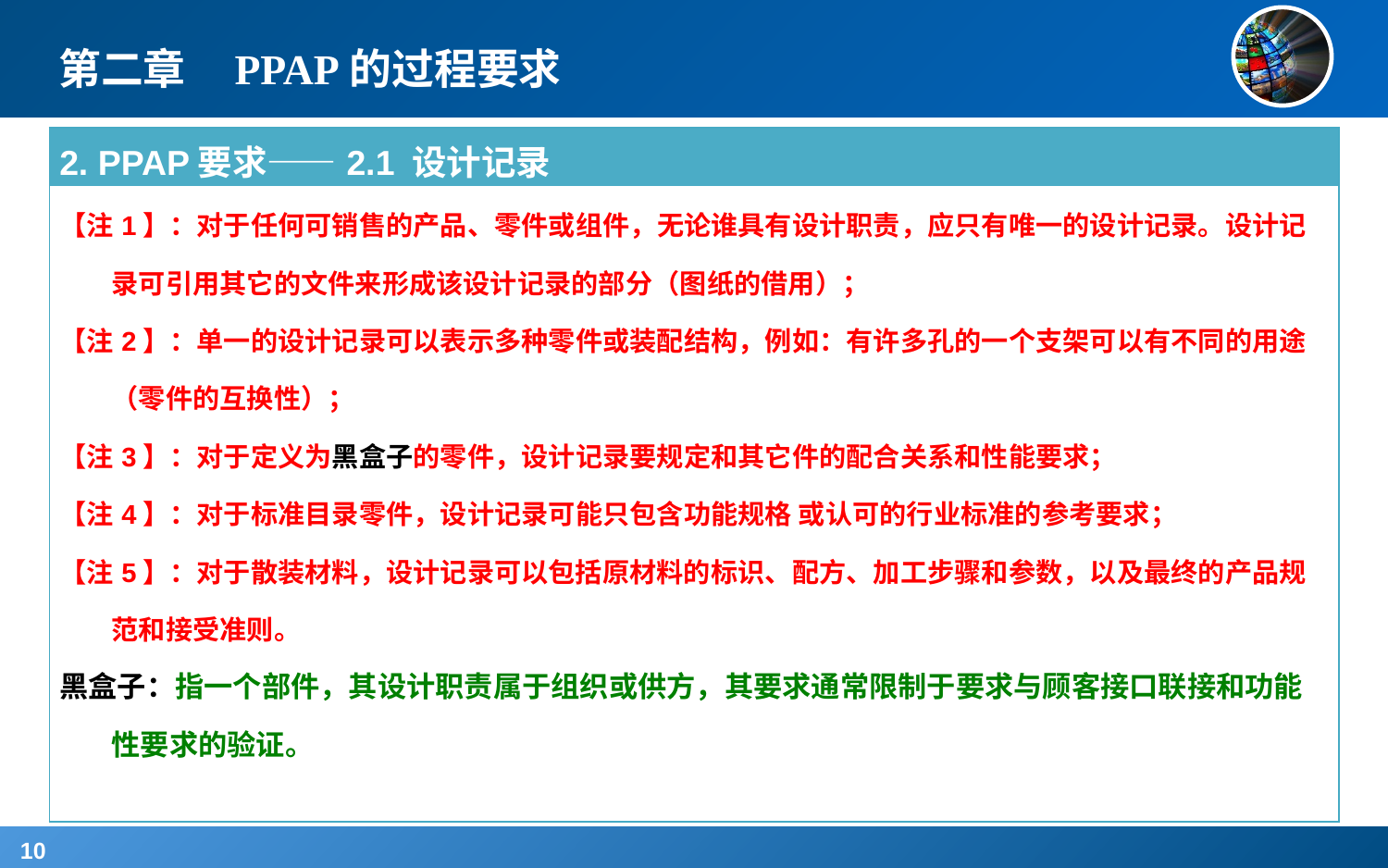

# 第二章    PPAP的过程要求
| 2. PPAP要求——2.1 设计记录 |
| --- |
| 【注1】：对于任何可销售的产品、零件或组件，无论谁具有设计职责，应只有唯一的设计记录。设计记录可引用其它的文件来形成该设计记录的部分（图纸的借用）； 【注2】：单一的设计记录可以表示多种零件或装配结构，例如：有许多孔的一个支架可以有不同的用途（零件的互换性）； 【注3】：对于定义为黑盒子的零件，设计记录要规定和其它件的配合关系和性能要求； 【注4】：对于标准目录零件，设计记录可能只包含功能规格 或认可的行业标准的参考要求； 【注5】：对于散装材料，设计记录可以包括原材料的标识、配方、加工步骤和参数，以及最终的产品规范和接受准则。 黑盒子：指一个部件，其设计职责属于组织或供方，其要求通常限制于要求与顾客接口联接和功能性要求的验证。 |